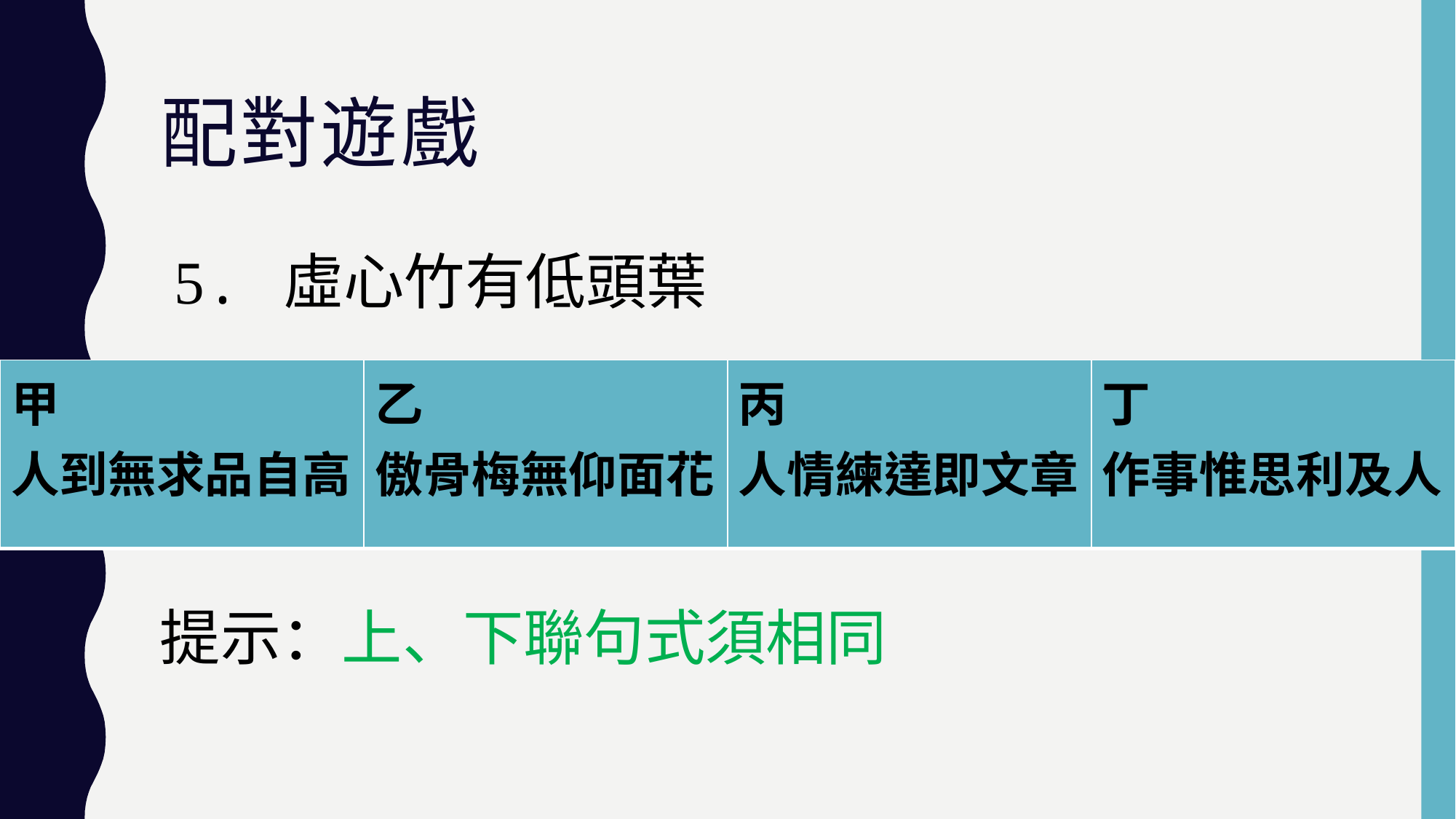

# 配對遊戲
5.	虛心竹有低頭葉
| 甲 人到無求品自高 | 乙 傲骨梅無仰面花 | 丙 人情練達即文章 | 丁 作事惟思利及人 |
| --- | --- | --- | --- |
提示：上、下聯句式須相同